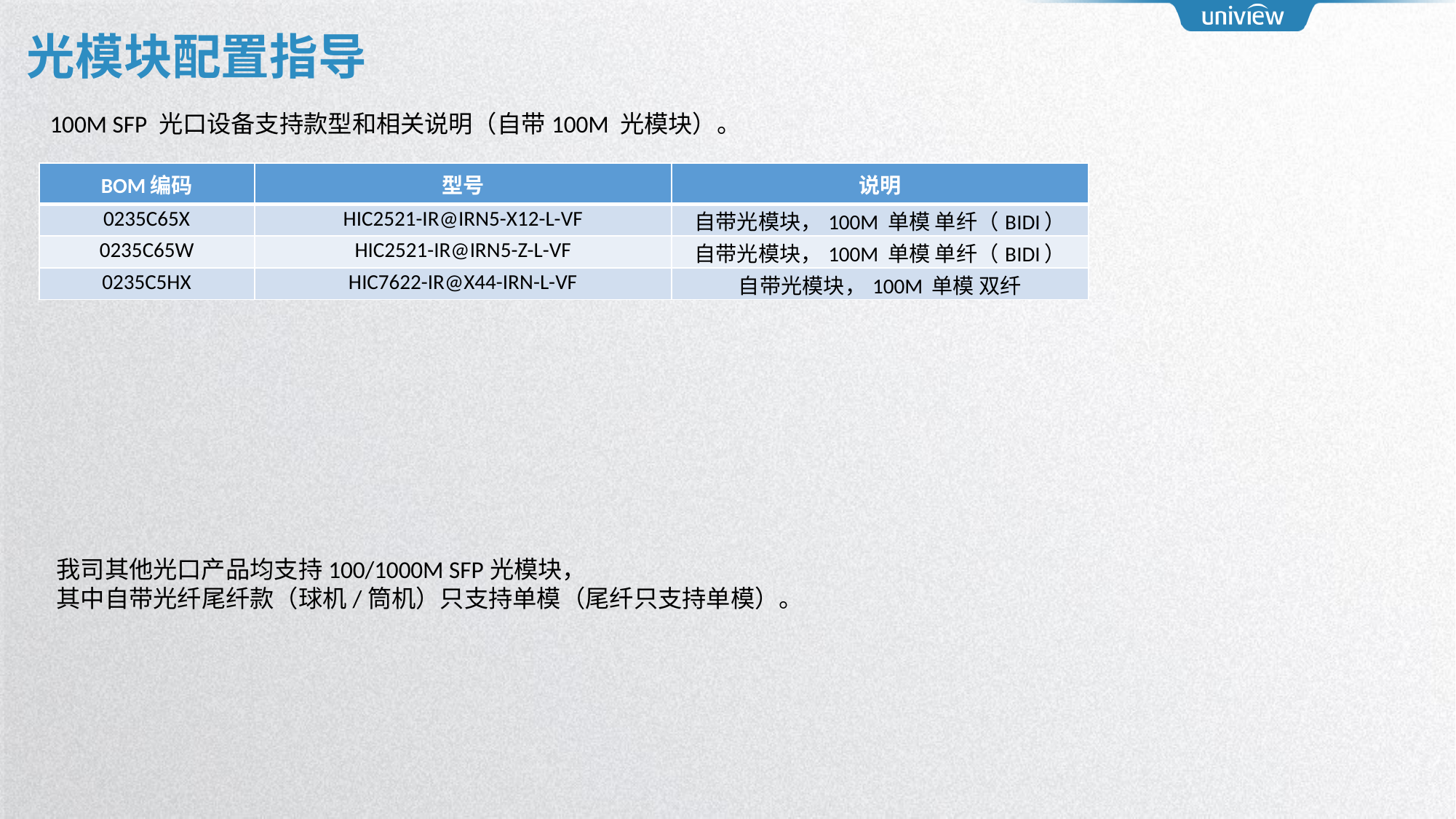

# 光模块配置指导
100M SFP 光口设备支持款型和相关说明（自带100M 光模块）。
| BOM编码 | 型号 | 说明 |
| --- | --- | --- |
| 0235C65X | HIC2521-IR@IRN5-X12-L-VF | 自带光模块，100M 单模 单纤（BIDI） |
| 0235C65W | HIC2521-IR@IRN5-Z-L-VF | 自带光模块，100M 单模 单纤（BIDI） |
| 0235C5HX | HIC7622-IR@X44-IRN-L-VF | 自带光模块，100M 单模 双纤 |
我司其他光口产品均支持100/1000M SFP光模块，
其中自带光纤尾纤款（球机/筒机）只支持单模（尾纤只支持单模）。